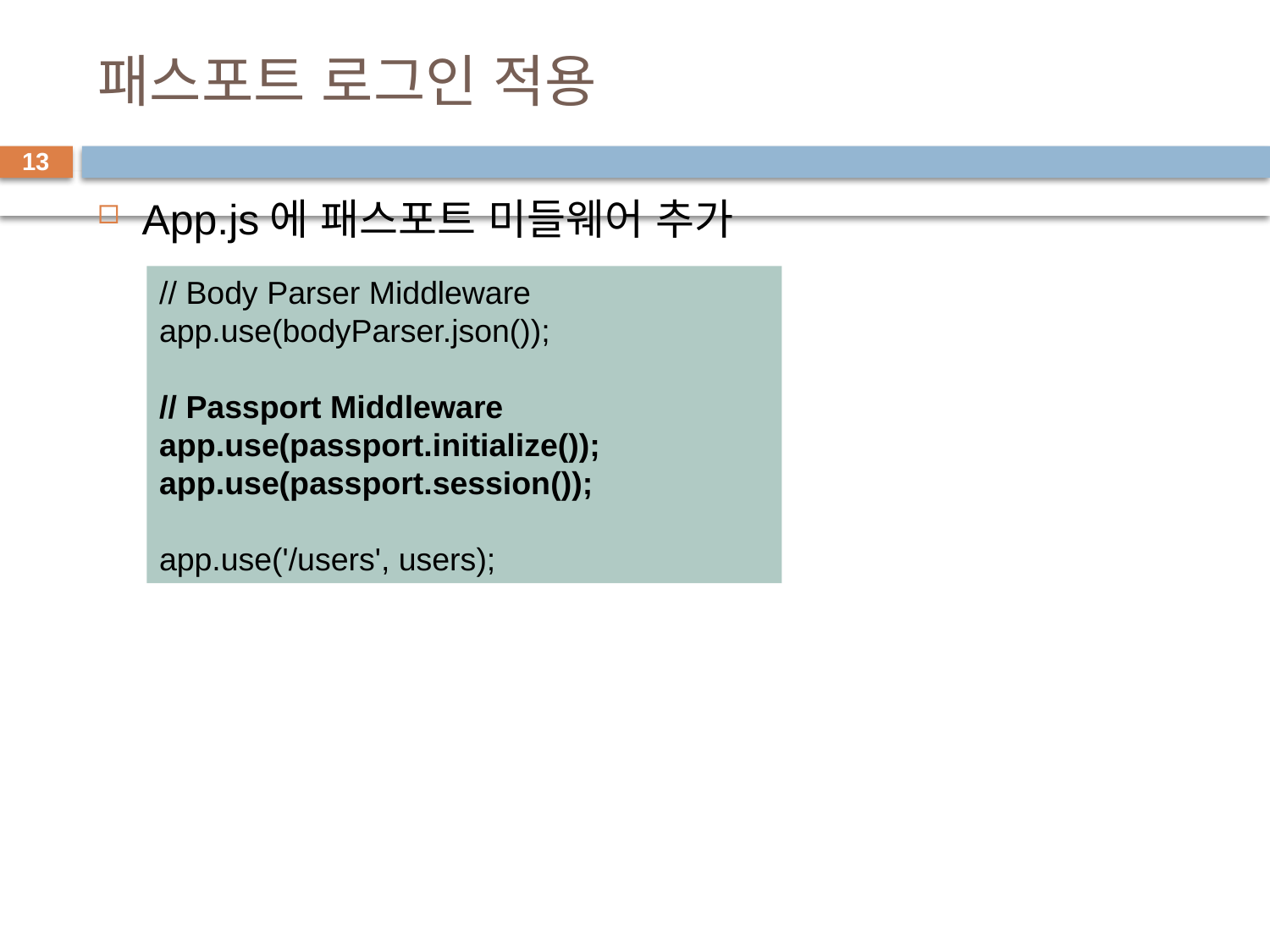

# 패스포트 로그인 적용
13
App.js에 패스포트 미들웨어 추가
// Body Parser Middleware
app.use(bodyParser.json());

// Passport Middleware
app.use(passport.initialize());
app.use(passport.session());

app.use('/users', users);